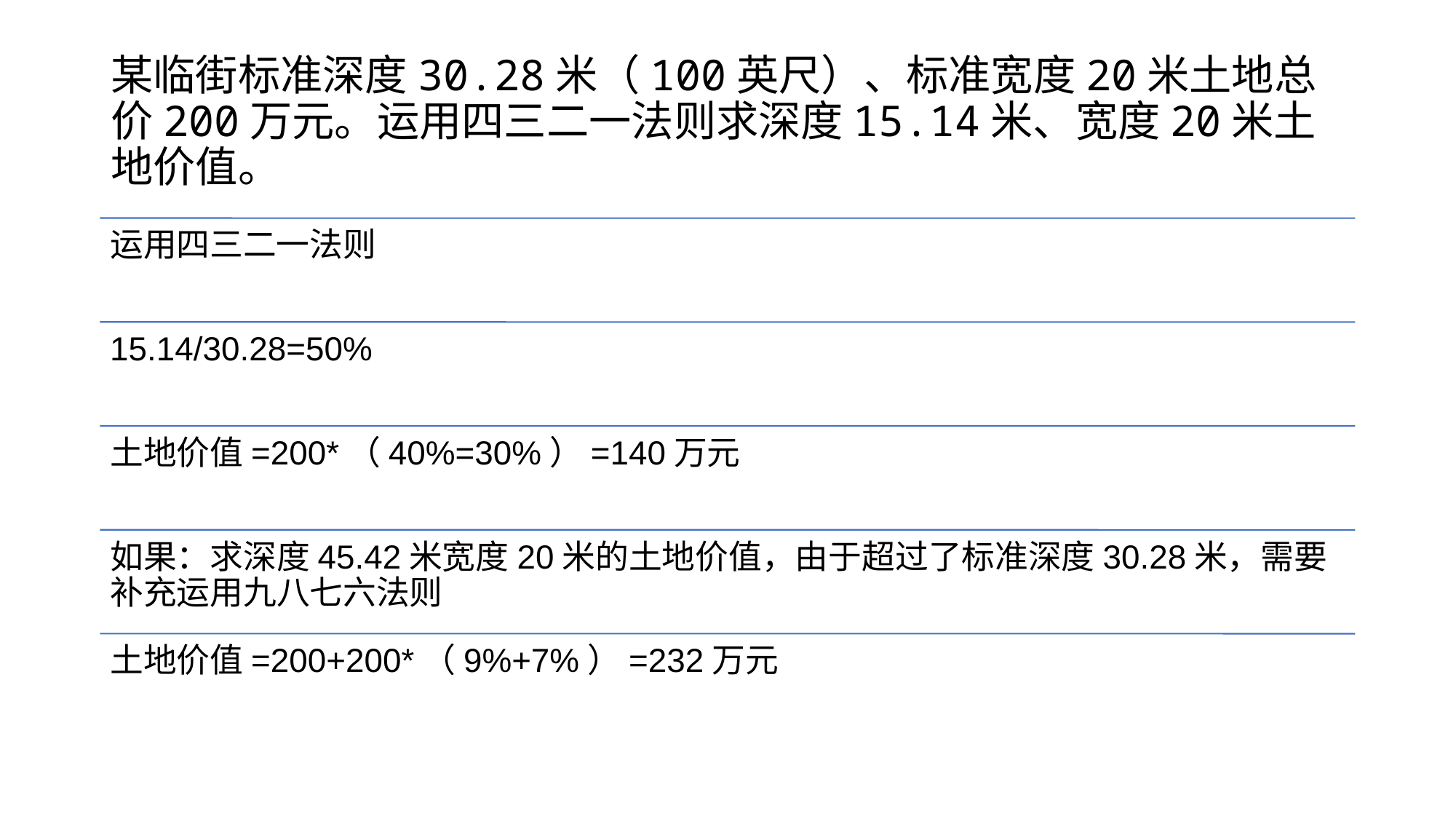

# 某临街标准深度30.28米（100英尺）、标准宽度20米土地总价200万元。运用四三二一法则求深度15.14米、宽度20米土地价值。
运用四三二一法则
15.14/30.28=50%
土地价值=200*（40%=30%）=140万元
如果：求深度45.42米宽度20米的土地价值，由于超过了标准深度30.28米，需要补充运用九八七六法则
土地价值=200+200*（9%+7%）=232万元